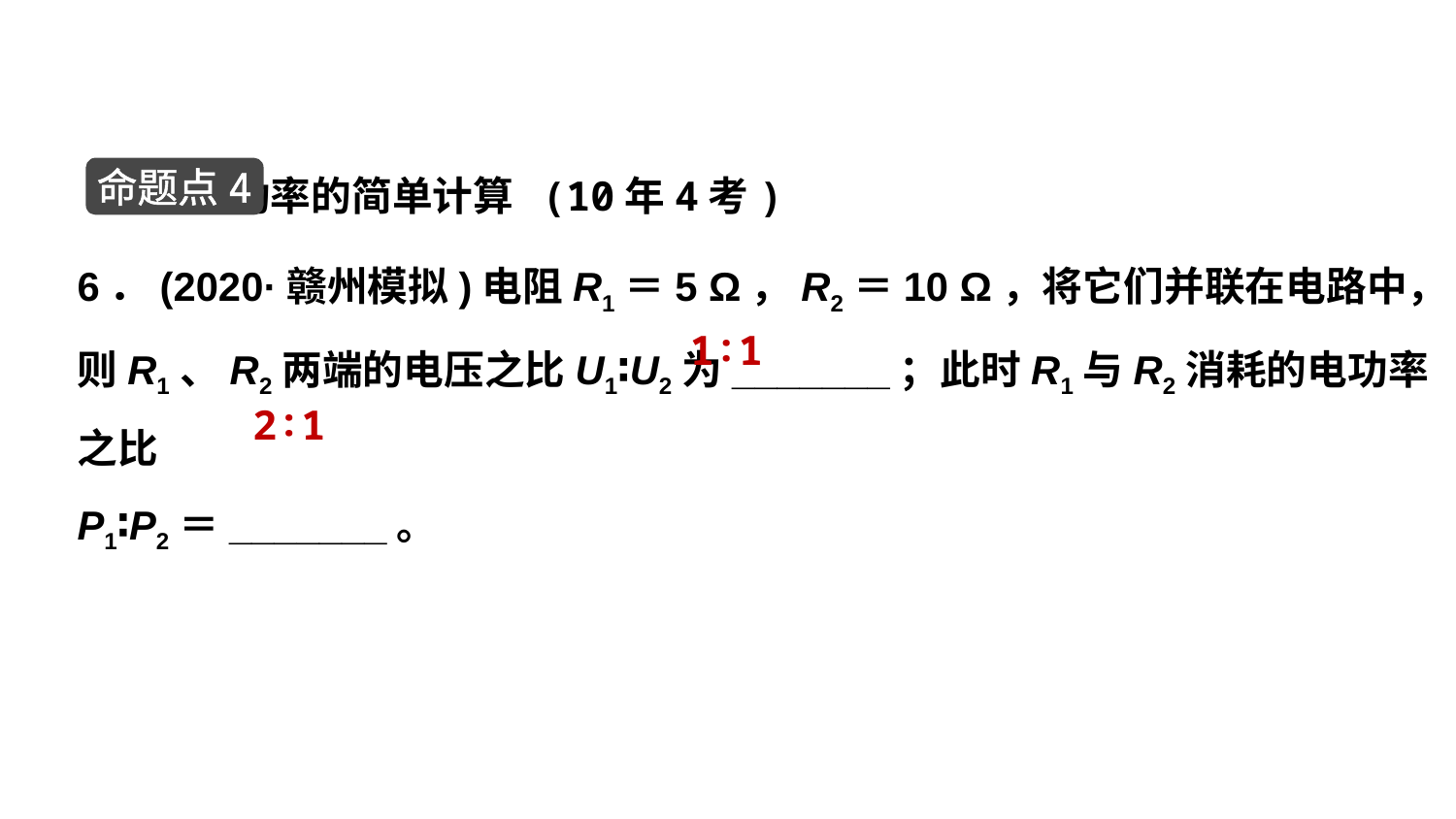

电功率的简单计算  (10年4考)
命题点4
6．(2020·赣州模拟)电阻R1＝5 Ω，R2＝10 Ω，将它们并联在电路中，
则R1、R2两端的电压之比U1∶U2为_______；此时R1与R2消耗的电功率之比
P1∶P2＝_______。
1∶1
2∶1